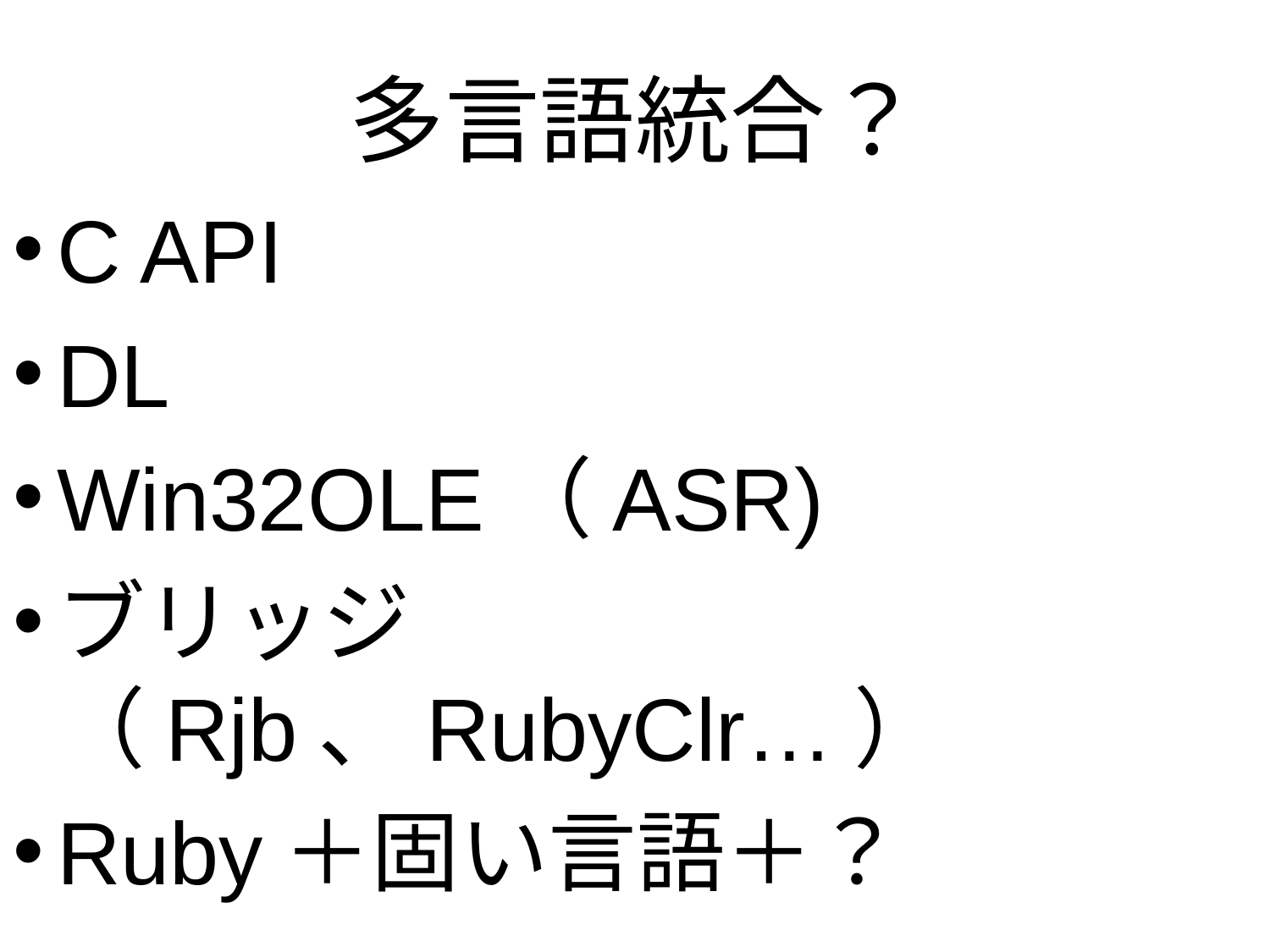

# 多言語統合？
C API
DL
Win32OLE（ASR)
ブリッジ（Rjb、RubyClr…）
Ruby＋固い言語＋？